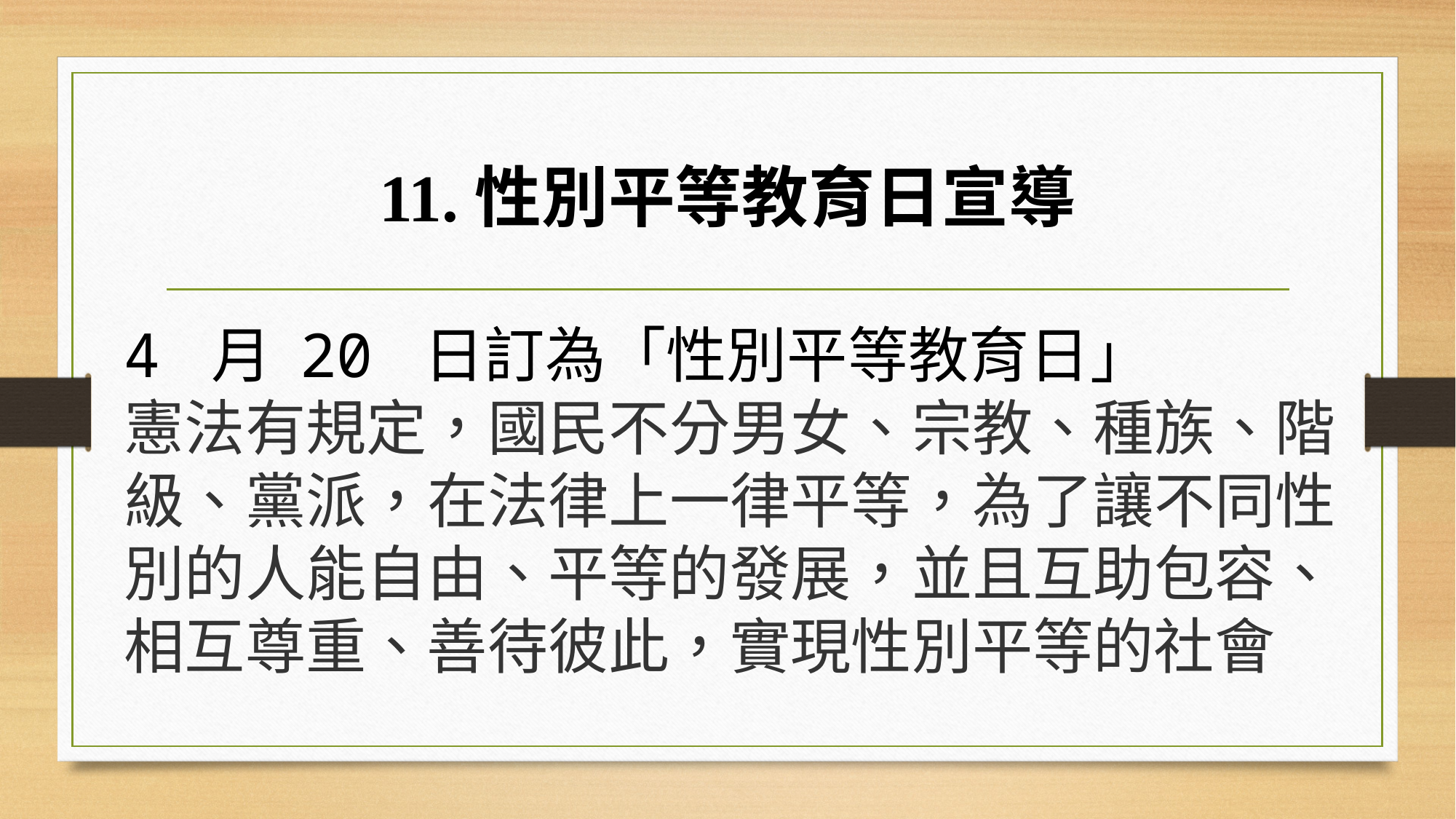

# 11.性別平等教育日宣導
4 月 20 日訂為「性別平等教育日」
憲法有規定，國民不分男女、宗教、種族、階級、黨派，在法律上一律平等，為了讓不同性別的人能自由、平等的發展，並且互助包容、相互尊重、善待彼此，實現性別平等的社會